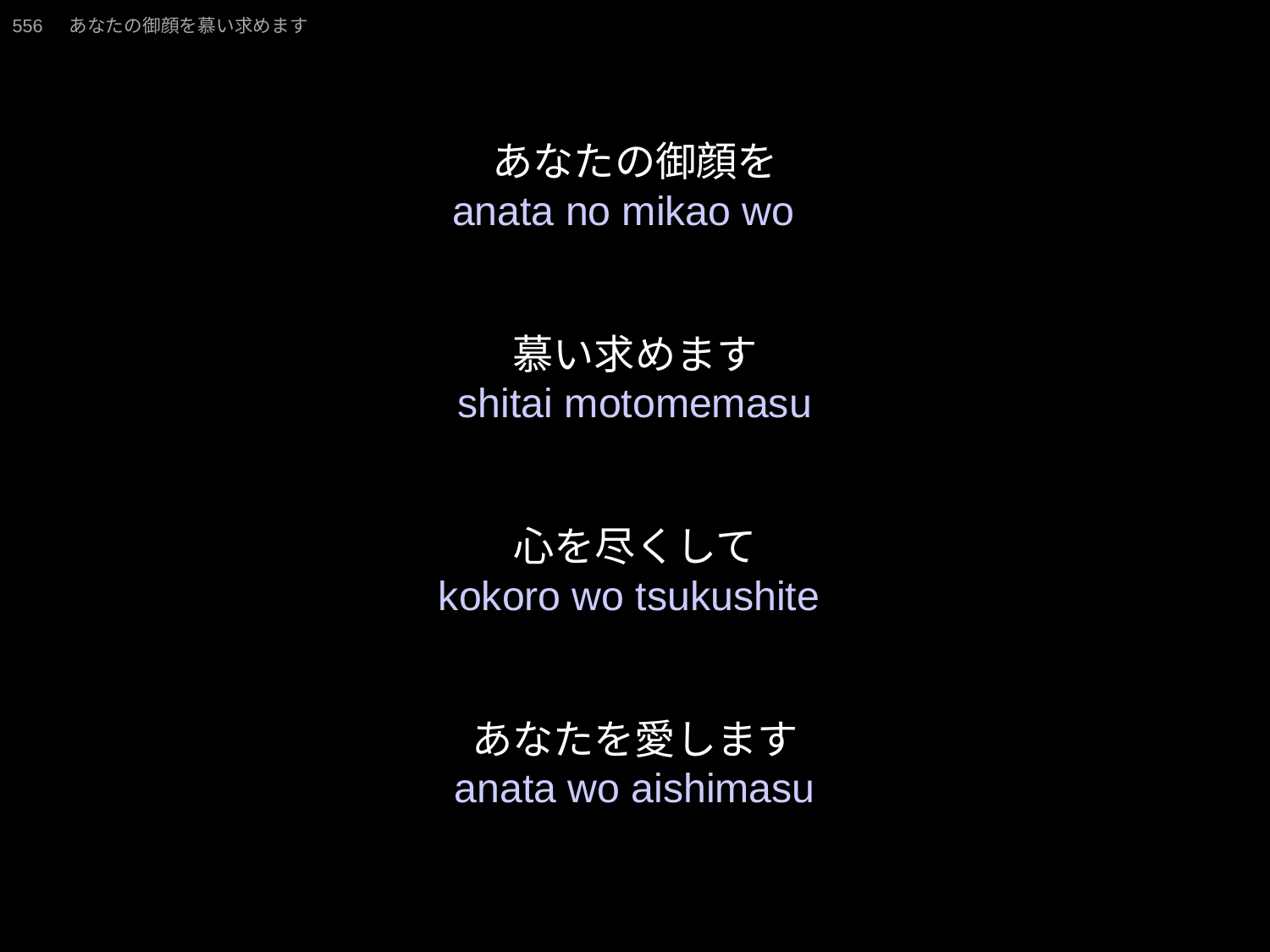

220724-yoshiya.ppt
あなたのみかおをしたいもとめます
556　あなたの御顔を慕い求めます
★W
★４
あなたの御顔を

慕い求めます

心を尽くして

あなたを愛します
anata no mikao wo

shitai motomemasu

kokoro wo tsukushite

anata wo aishimasu